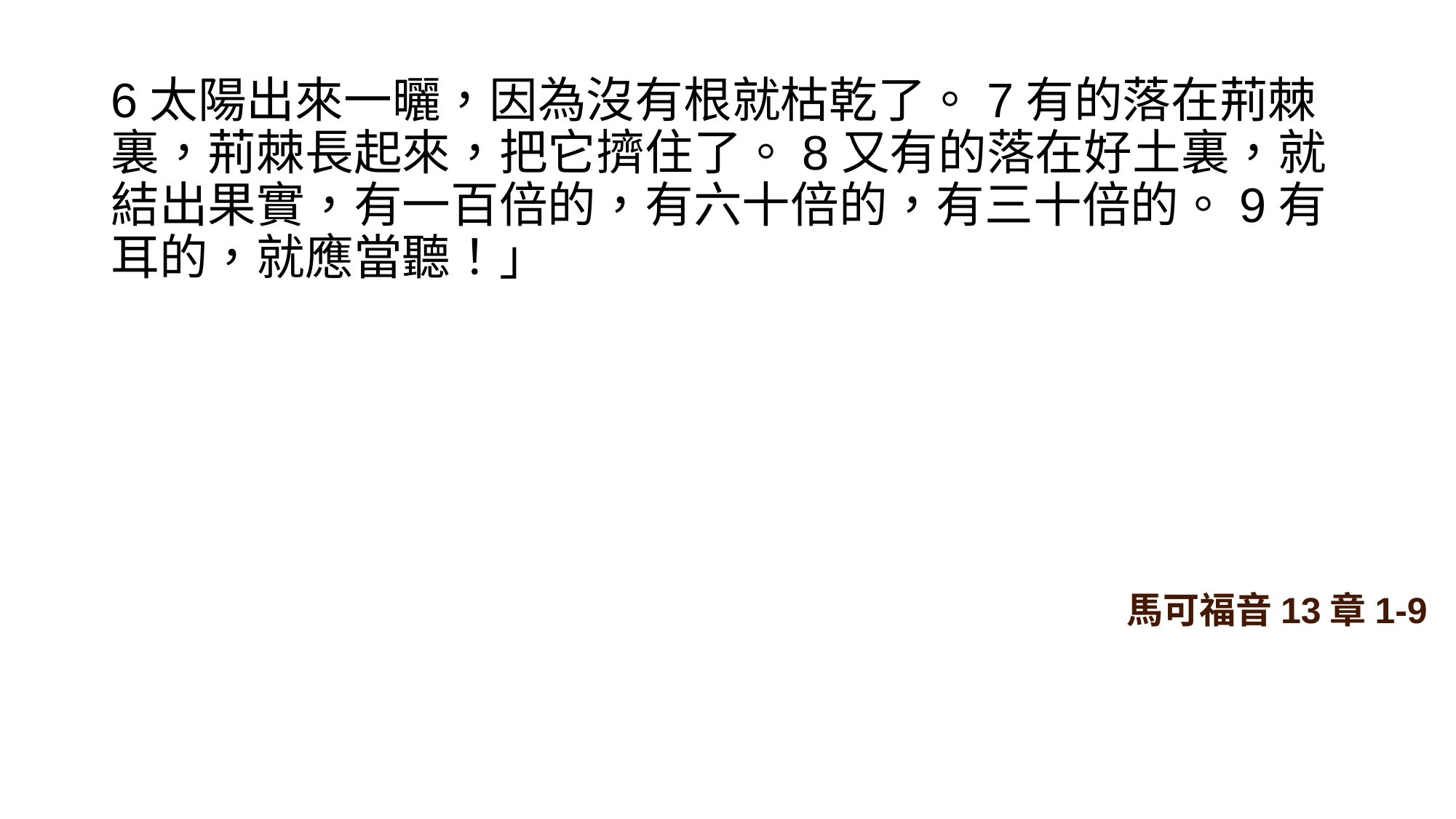

6太陽出來一曬，因為沒有根就枯乾了。7有的落在荊棘裏，荊棘長起來，把它擠住了。8又有的落在好土裏，就結出果實，有一百倍的，有六十倍的，有三十倍的。9有耳的，就應當聽！」
馬可福音13章1-9